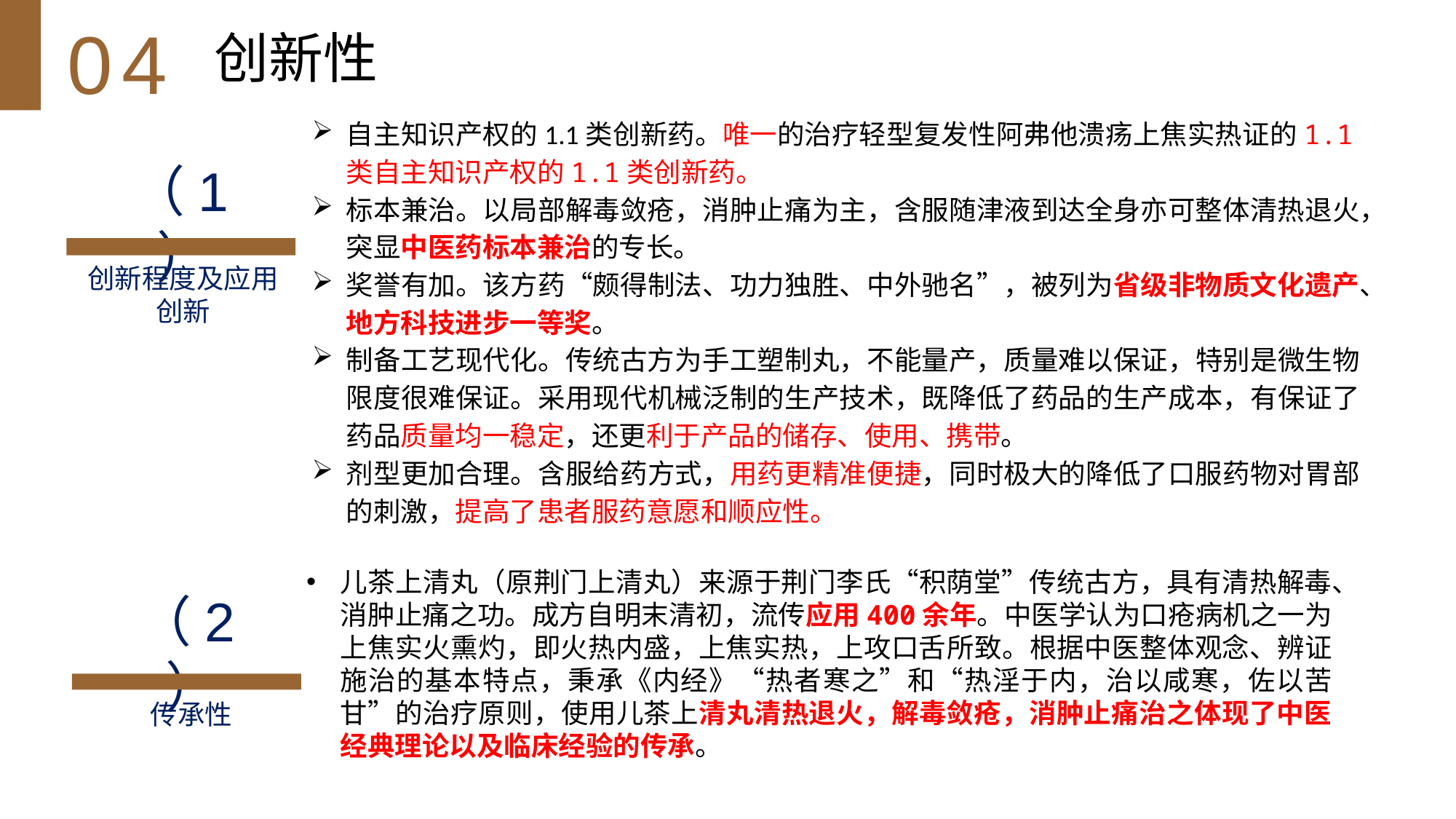

04
创新性
自主知识产权的1.1类创新药。唯一的治疗轻型复发性阿弗他溃疡上焦实热证的1.1类自主知识产权的1.1类创新药。
标本兼治。以局部解毒敛疮，消肿止痛为主，含服随津液到达全身亦可整体清热退火，突显中医药标本兼治的专长。
奖誉有加。该方药“颇得制法、功力独胜、中外驰名”，被列为省级非物质文化遗产、地方科技进步一等奖。
制备工艺现代化。传统古方为手工塑制丸，不能量产，质量难以保证，特别是微生物限度很难保证。采用现代机械泛制的生产技术，既降低了药品的生产成本，有保证了药品质量均一稳定，还更利于产品的储存、使用、携带。
剂型更加合理。含服给药方式，用药更精准便捷，同时极大的降低了口服药物对胃部的刺激，提高了患者服药意愿和顺应性。

（1）

创新程度及应用创新
儿茶上清丸（原荆门上清丸）来源于荆门李氏“积荫堂”传统古方，具有清热解毒、消肿止痛之功。成方自明末清初，流传应用400余年。中医学认为口疮病机之一为上焦实火熏灼，即火热内盛，上焦实热，上攻口舌所致。根据中医整体观念、辨证施治的基本特点，秉承《内经》“热者寒之”和“热淫于内，治以咸寒，佐以苦甘”的治疗原则，使用儿茶上清丸清热退火，解毒敛疮，消肿止痛治之体现了中医经典理论以及临床经验的传承。
（2）

传承性